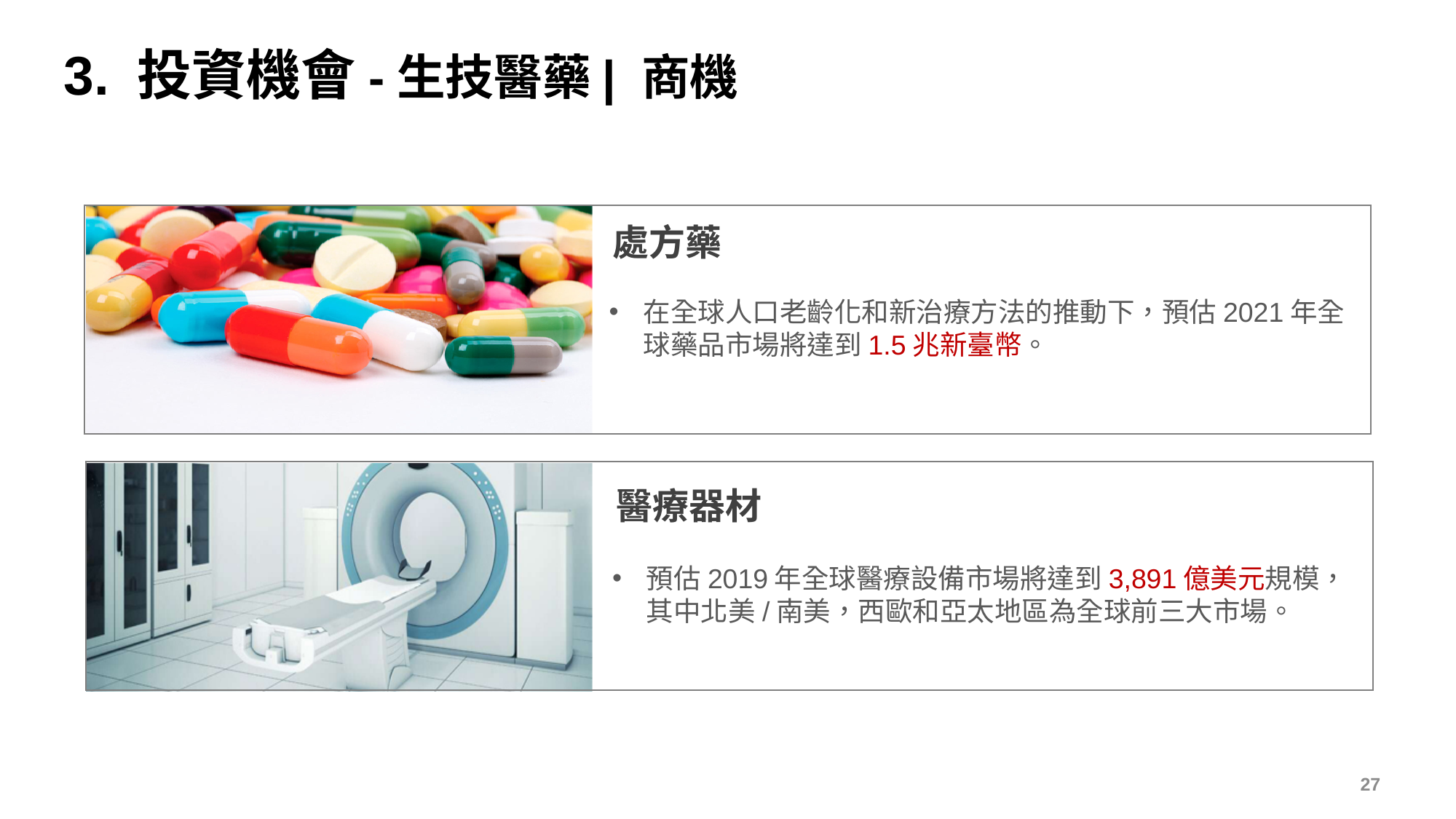

3. 投資機會-生技醫藥| 商機

處方藥
在全球人口老齡化和新治療方法的推動下，預估2021年全球藥品市場將達到1.5兆新臺幣。

醫療器材
預估2019年全球醫療設備市場將達到3,891億美元規模，其中北美/南美，西歐和亞太地區為全球前三大市場。
27